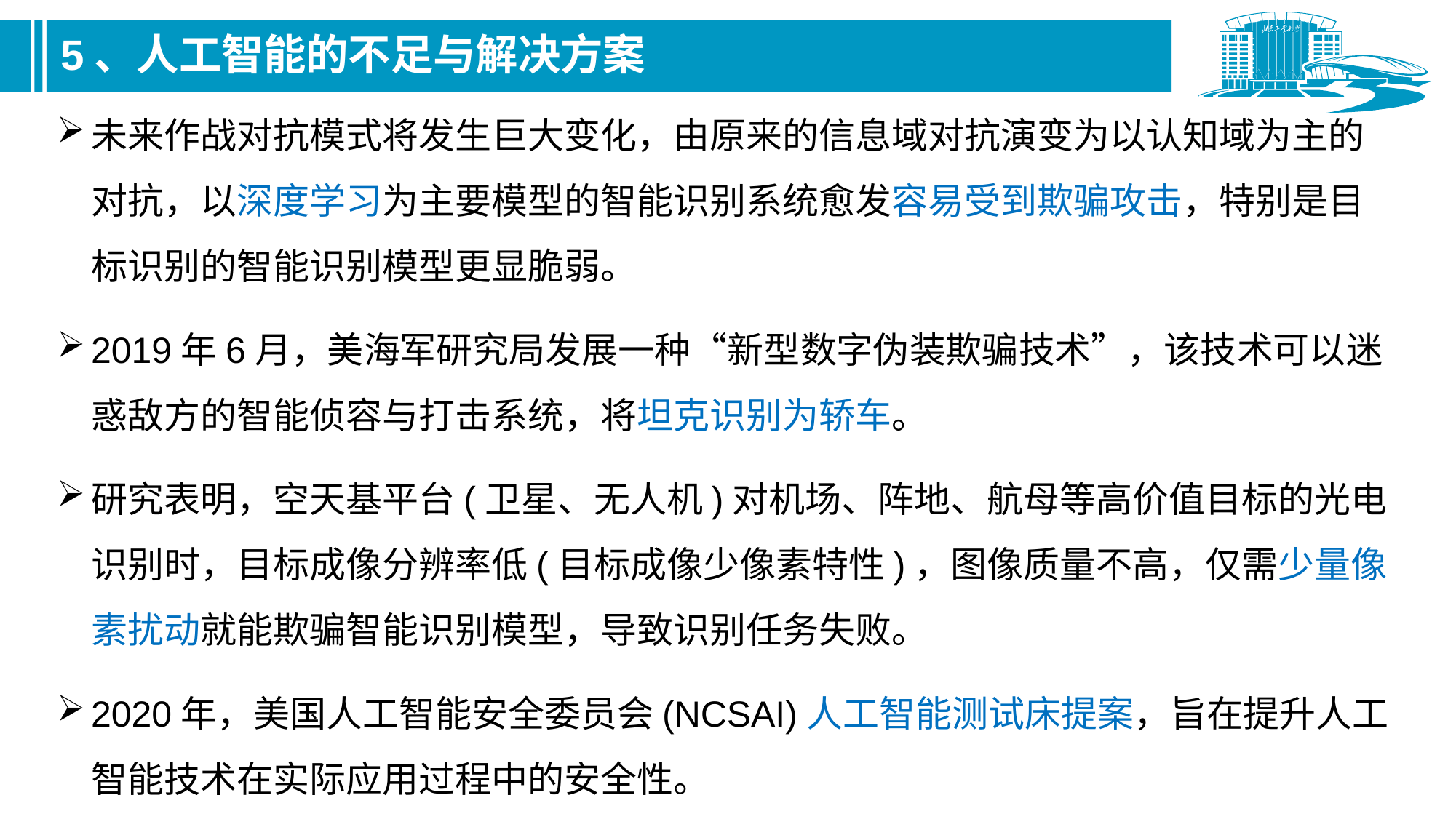

5、人工智能的不足与解决方案
未来作战对抗模式将发生巨大变化，由原来的信息域对抗演变为以认知域为主的对抗，以深度学习为主要模型的智能识别系统愈发容易受到欺骗攻击，特别是目标识别的智能识别模型更显脆弱。
2019年6月，美海军研究局发展一种“新型数字伪装欺骗技术”，该技术可以迷惑敌方的智能侦容与打击系统，将坦克识别为轿车。
研究表明，空天基平台(卫星、无人机)对机场、阵地、航母等高价值目标的光电识别时，目标成像分辨率低(目标成像少像素特性)，图像质量不高，仅需少量像素扰动就能欺骗智能识别模型，导致识别任务失败。
2020年，美国人工智能安全委员会(NCSAI)人工智能测试床提案，旨在提升人工智能技术在实际应用过程中的安全性。